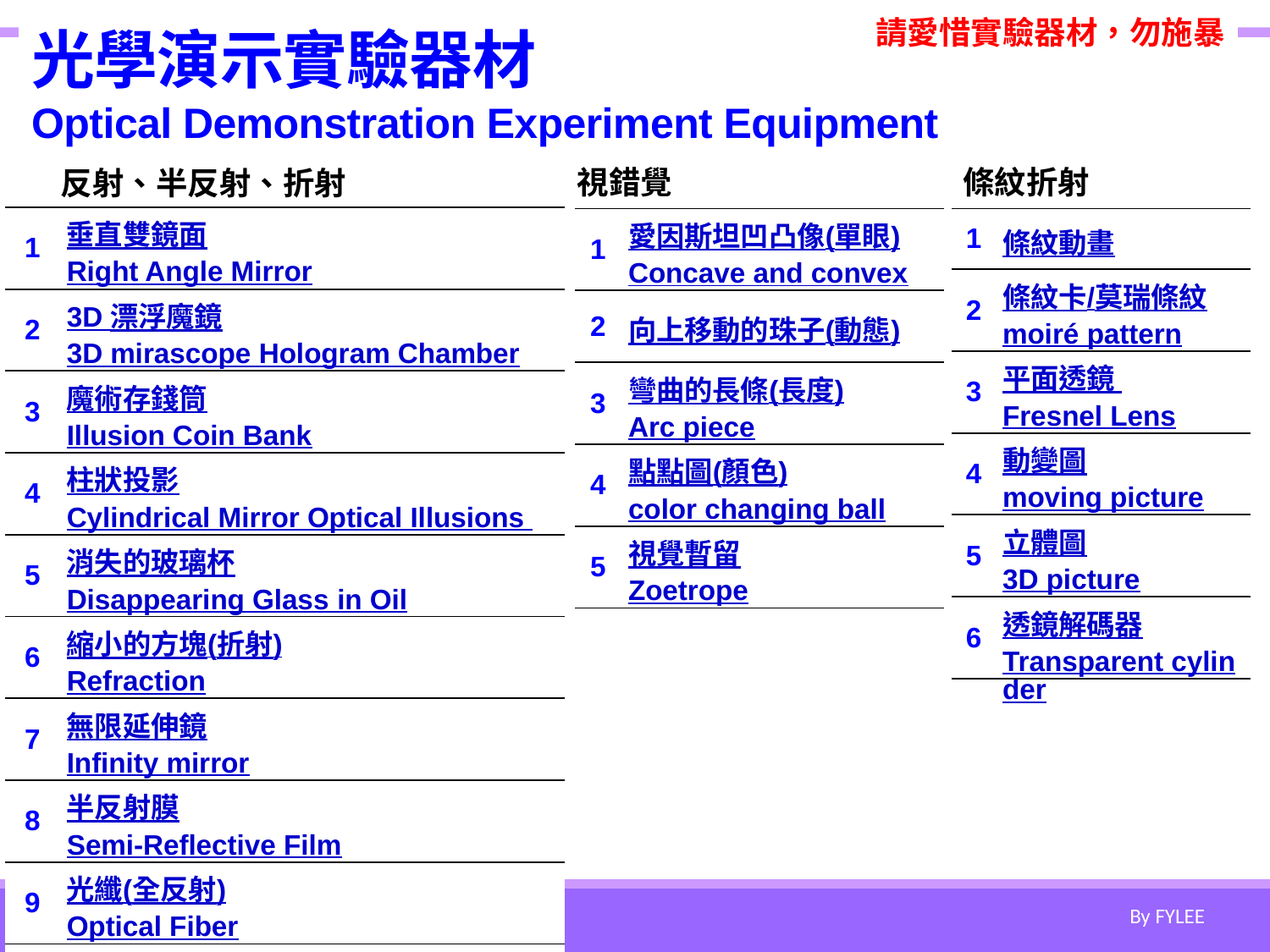

# 光學演示實驗器材 Optical Demonstration Experiment Equipment
請愛惜實驗器材，勿施暴
視錯覺
條紋折射
反射、半反射、折射
| 1 | 垂直雙鏡面 Right Angle Mirror |
| --- | --- |
| 2 | 3D 漂浮魔鏡 3D mirascope Hologram Chamber |
| 3 | 魔術存錢筒 Illusion Coin Bank |
| 4 | 柱狀投影 Cylindrical Mirror Optical Illusions |
| 5 | 消失的玻璃杯 Disappearing Glass in Oil |
| 6 | 縮小的方塊(折射) Refraction |
| 7 | 無限延伸鏡 Infinity mirror |
| 8 | 半反射膜 Semi-Reflective Film |
| 9 | 光纖(全反射) Optical Fiber |
| 10 | 分光稜鏡 Refraction cube |
| 1 | 愛因斯坦凹凸像(單眼) Concave and convex |
| --- | --- |
| 2 | 向上移動的珠子(動態) |
| 3 | 彎曲的長條(長度) Arc piece |
| 4 | 點點圖(顏色) color changing ball |
| 5 | 視覺暫留 Zoetrope |
| 1 | 條紋動畫 |
| --- | --- |
| 2 | 條紋卡/莫瑞條紋 moiré pattern |
| 3 | 平面透鏡 Fresnel Lens |
| 4 | 動變圖 moving picture |
| 5 | 立體圖 3D picture |
| 6 | 透鏡解碼器 Transparent cylinder |